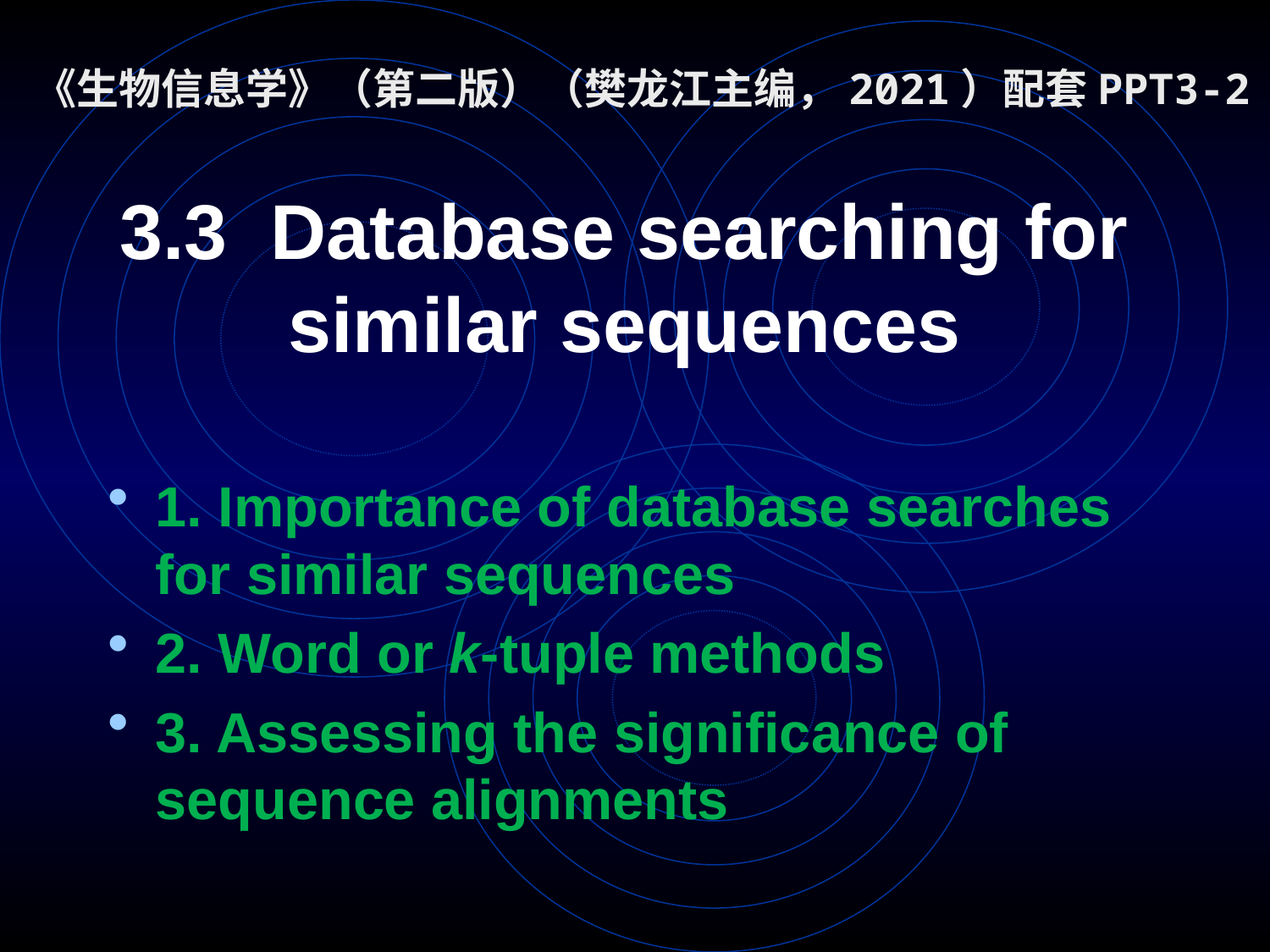

《生物信息学》（第二版）（樊龙江主编，2021）配套PPT3-2
# 3.3  Database searching for similar sequences
1. Importance of database searches for similar sequences
2. Word or k-tuple methods
3. Assessing the significance of sequence alignments